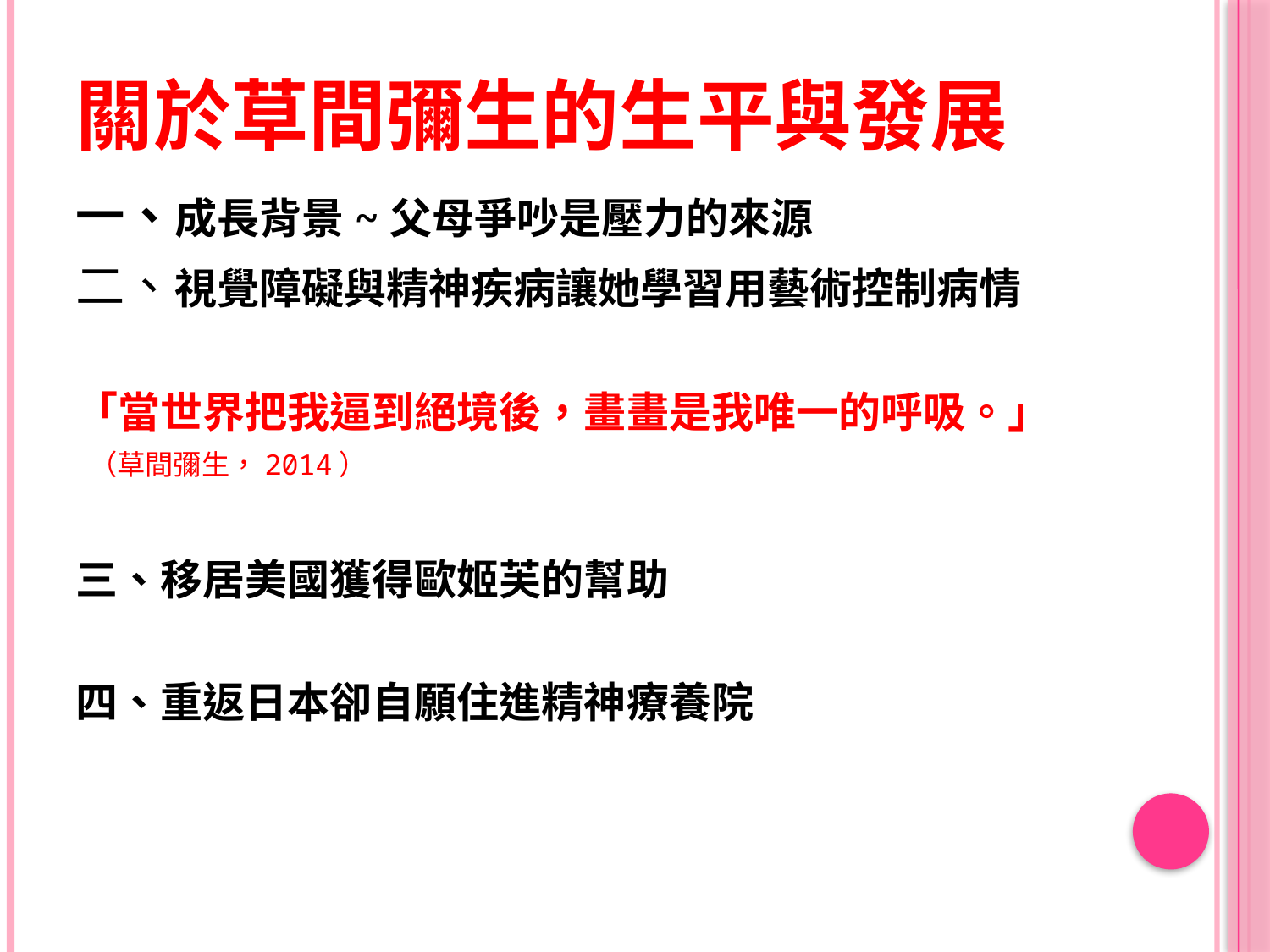

# 關於草間彌生的生平與發展
一、成長背景~父母爭吵是壓力的來源
二、視覺障礙與精神疾病讓她學習用藝術控制病情

「當世界把我逼到絕境後，畫畫是我唯一的呼吸。」
 （草間彌生，2014）

三、移居美國獲得歐姬芙的幫助

四、重返日本卻自願住進精神療養院